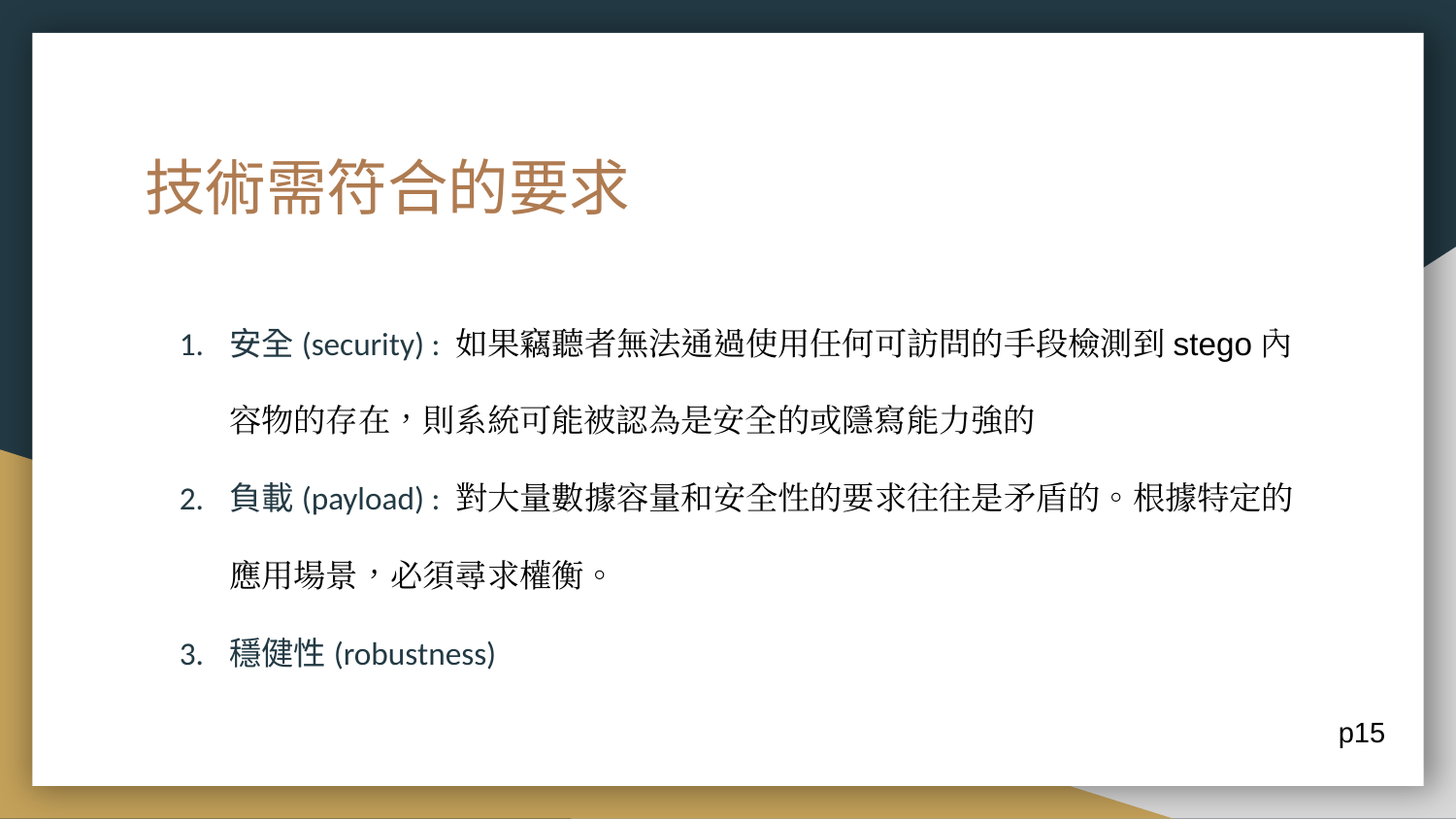

# 技術需符合的要求
安全(security) : 如果竊聽者無法通過使用任何可訪問的手段檢測到stego內容物的存在，則系統可能被認為是安全的或隱寫能力強的
負載(payload) : 對大量數據容量和安全性的要求往往是矛盾的。根據特定的應用場景，必須尋求權衡。
穩健性(robustness)
p15